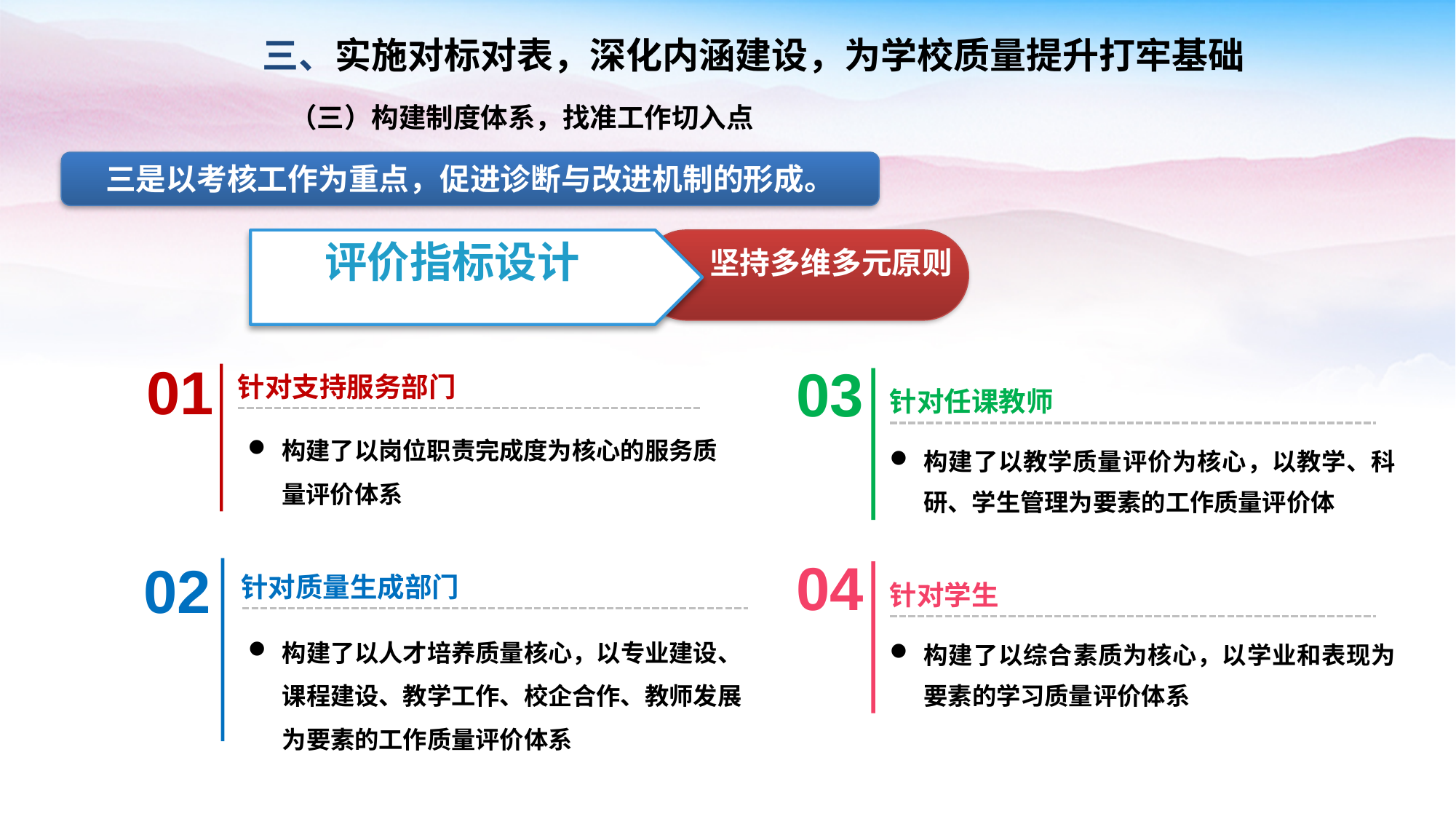

三、实施对标对表，深化内涵建设，为学校质量提升打牢基础
（三）构建制度体系，找准工作切入点
三是以考核工作为重点，促进诊断与改进机制的形成。
评价指标设计

坚持多维多元原则
针对任课教师
03

构建了以教学质量评价为核心，以教学、科研、学生管理为要素的工作质量评价体
针对支持服务部门
01

构建了以岗位职责完成度为核心的服务质量评价体系
针对学生
04

构建了以综合素质为核心，以学业和表现为要素的学习质量评价体系
针对质量生成部门
02

构建了以人才培养质量核心，以专业建设、课程建设、教学工作、校企合作、教师发展为要素的工作质量评价体系